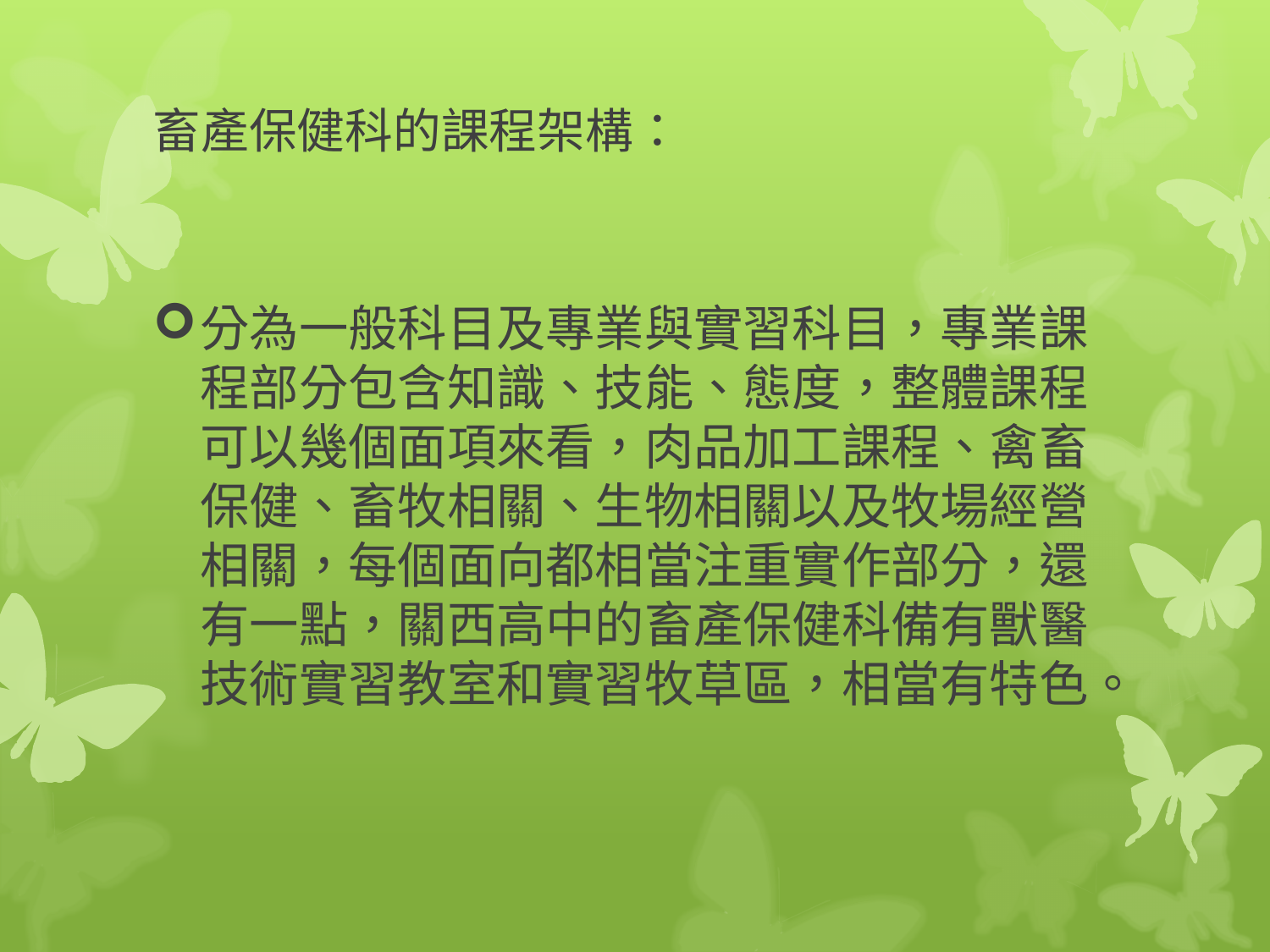

# 畜產保健科的課程架構：
分為一般科目及專業與實習科目，專業課程部分包含知識、技能、態度，整體課程可以幾個面項來看，肉品加工課程、禽畜保健、畜牧相關、生物相關以及牧場經營相關，每個面向都相當注重實作部分，還有一點，關西高中的畜產保健科備有獸醫技術實習教室和實習牧草區，相當有特色。